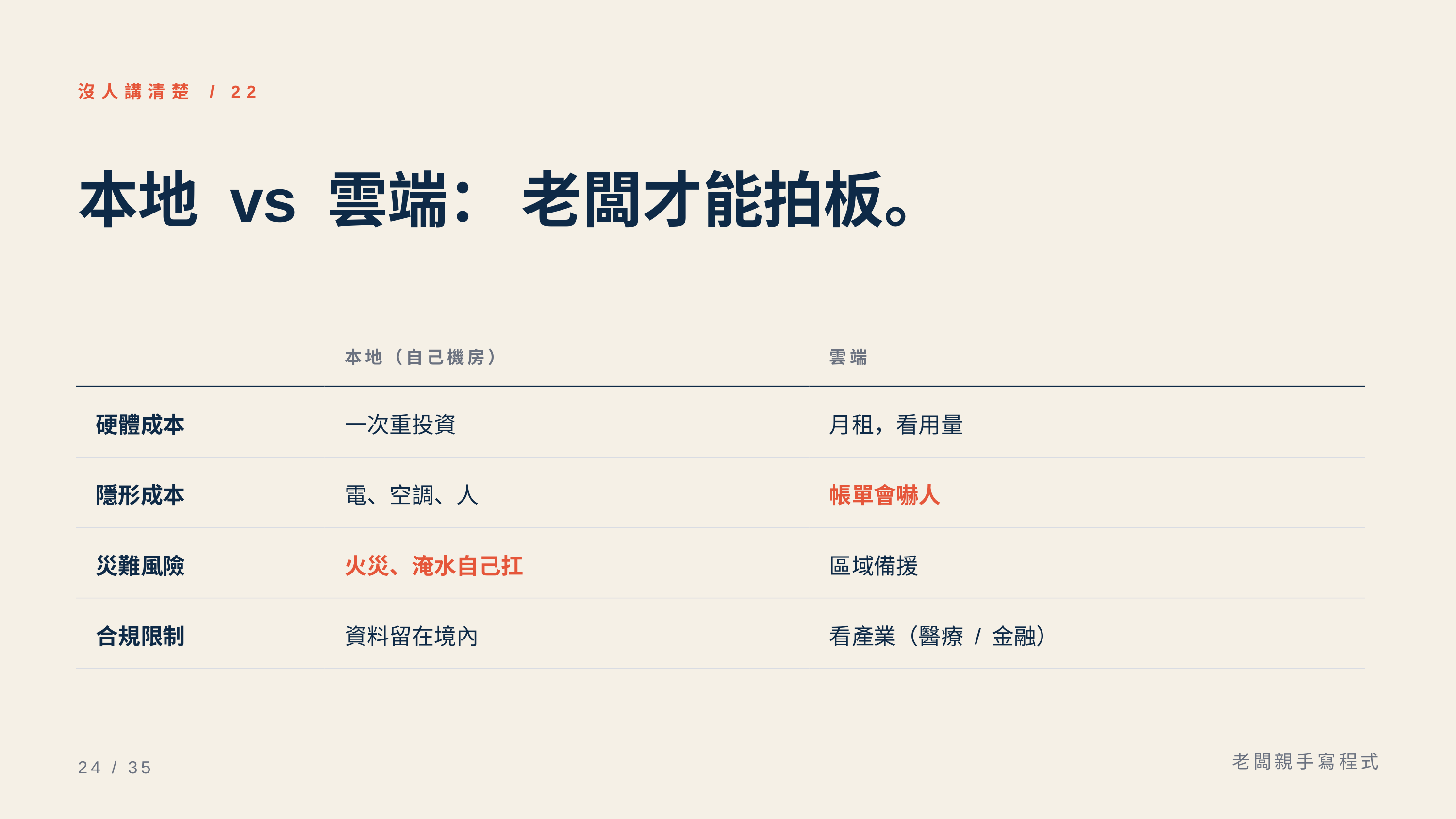

沒人講清楚 / 22
本地 vs 雲端： 老闆才能拍板。
本地（自己機房）
雲端

硬體成本
一次重投資
月租，看用量

隱形成本
電、空調、人
帳單會嚇人

災難風險
火災、淹水自己扛
區域備援

合規限制
資料留在境內
看產業（醫療 / 金融）

老闆親手寫程式
24 / 35